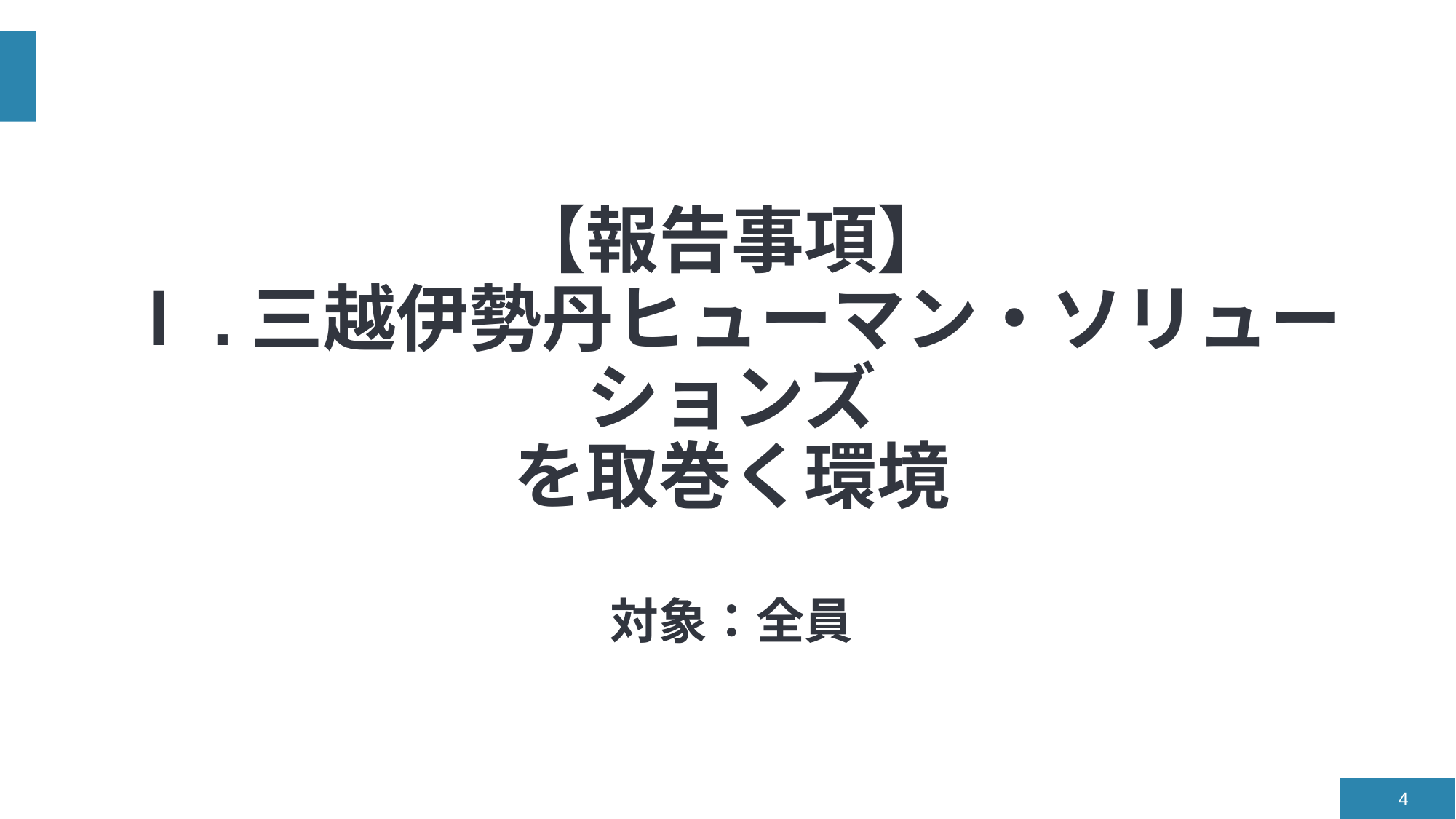

# 【報告事項】 Ⅰ.三越伊勢丹ヒューマン・ソリューションズ を取巻く環境 対象：全員
4